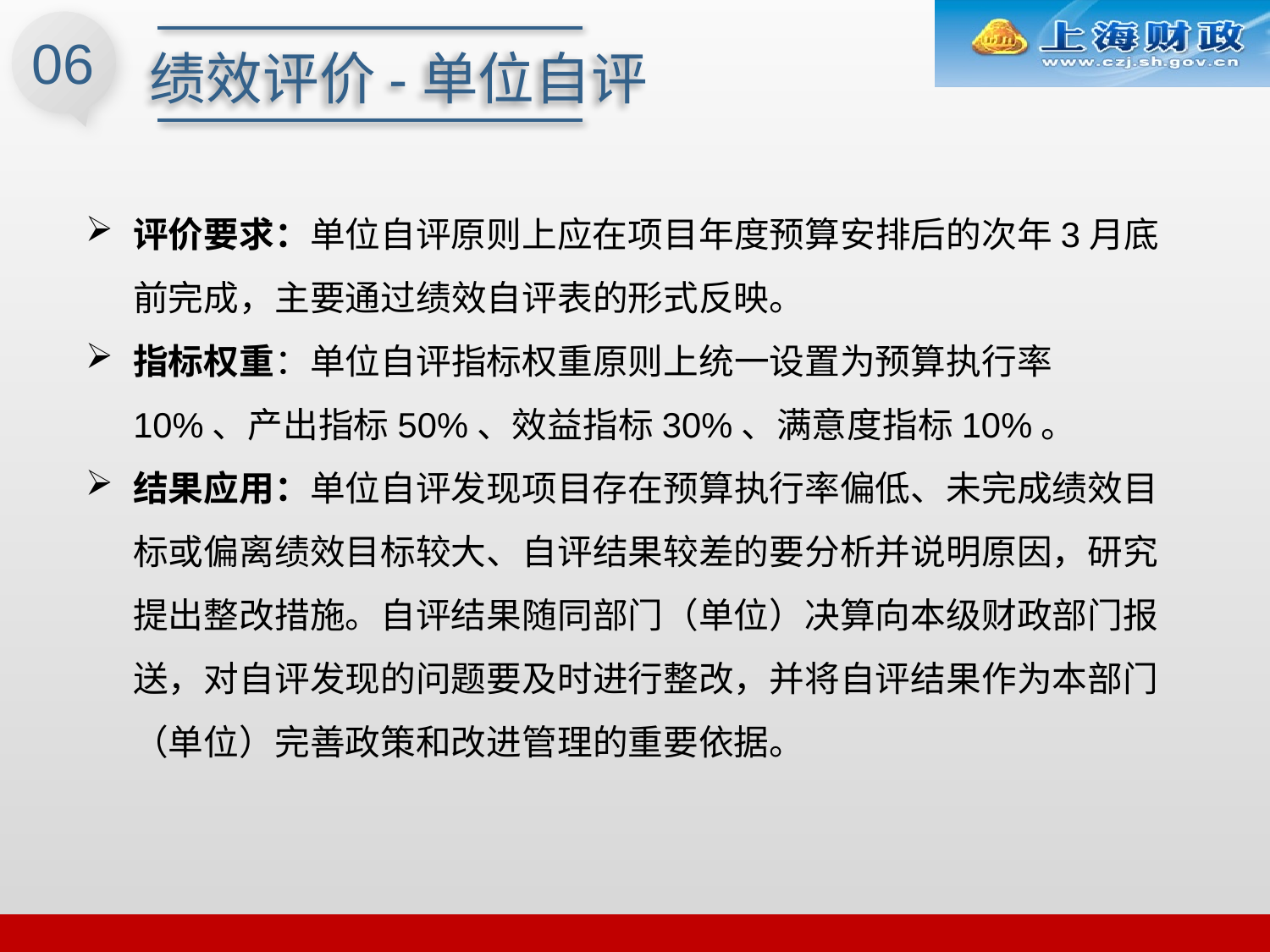

06
绩效评价-单位自评
评价要求：单位自评原则上应在项目年度预算安排后的次年3月底前完成，主要通过绩效自评表的形式反映。
指标权重：单位自评指标权重原则上统一设置为预算执行率10%、产出指标50%、效益指标30%、满意度指标10%。
结果应用：单位自评发现项目存在预算执行率偏低、未完成绩效目标或偏离绩效目标较大、自评结果较差的要分析并说明原因，研究提出整改措施。自评结果随同部门（单位）决算向本级财政部门报送，对自评发现的问题要及时进行整改，并将自评结果作为本部门（单位）完善政策和改进管理的重要依据。